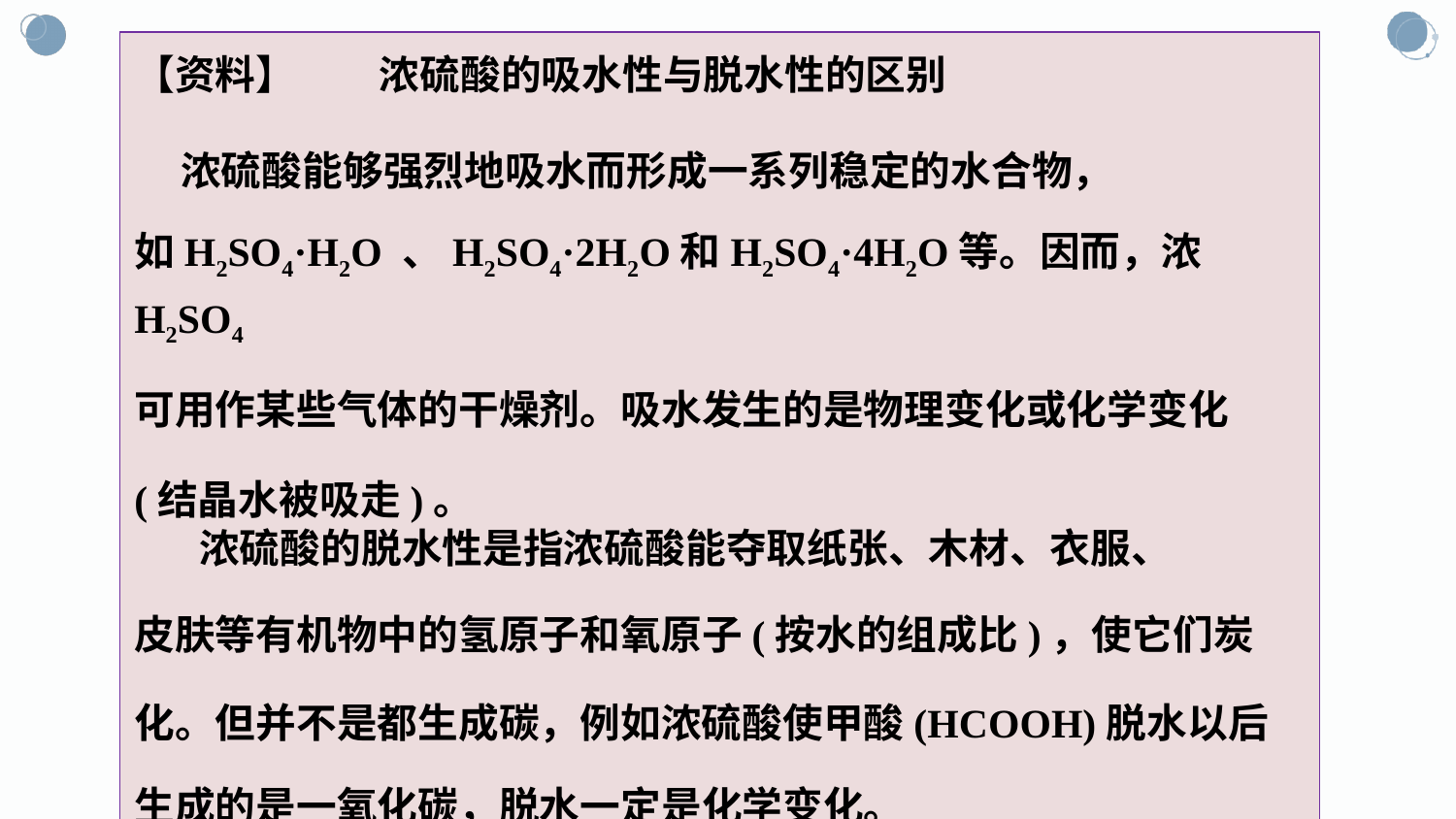

【资料】         浓硫酸的吸水性与脱水性的区别

    浓硫酸能够强烈地吸水而形成一系列稳定的水合物，

如H2SO4·H2O 、H2SO4·2H2O和H2SO4·4H2O等。因而，浓H2SO4

可用作某些气体的干燥剂。吸水发生的是物理变化或化学变化

(结晶水被吸走)。
      浓硫酸的脱水性是指浓硫酸能夺取纸张、木材、衣服、

皮肤等有机物中的氢原子和氧原子(按水的组成比)，使它们炭

化。但并不是都生成碳，例如浓硫酸使甲酸(HCOOH)脱水以后

生成的是一氧化碳，脱水一定是化学变化。